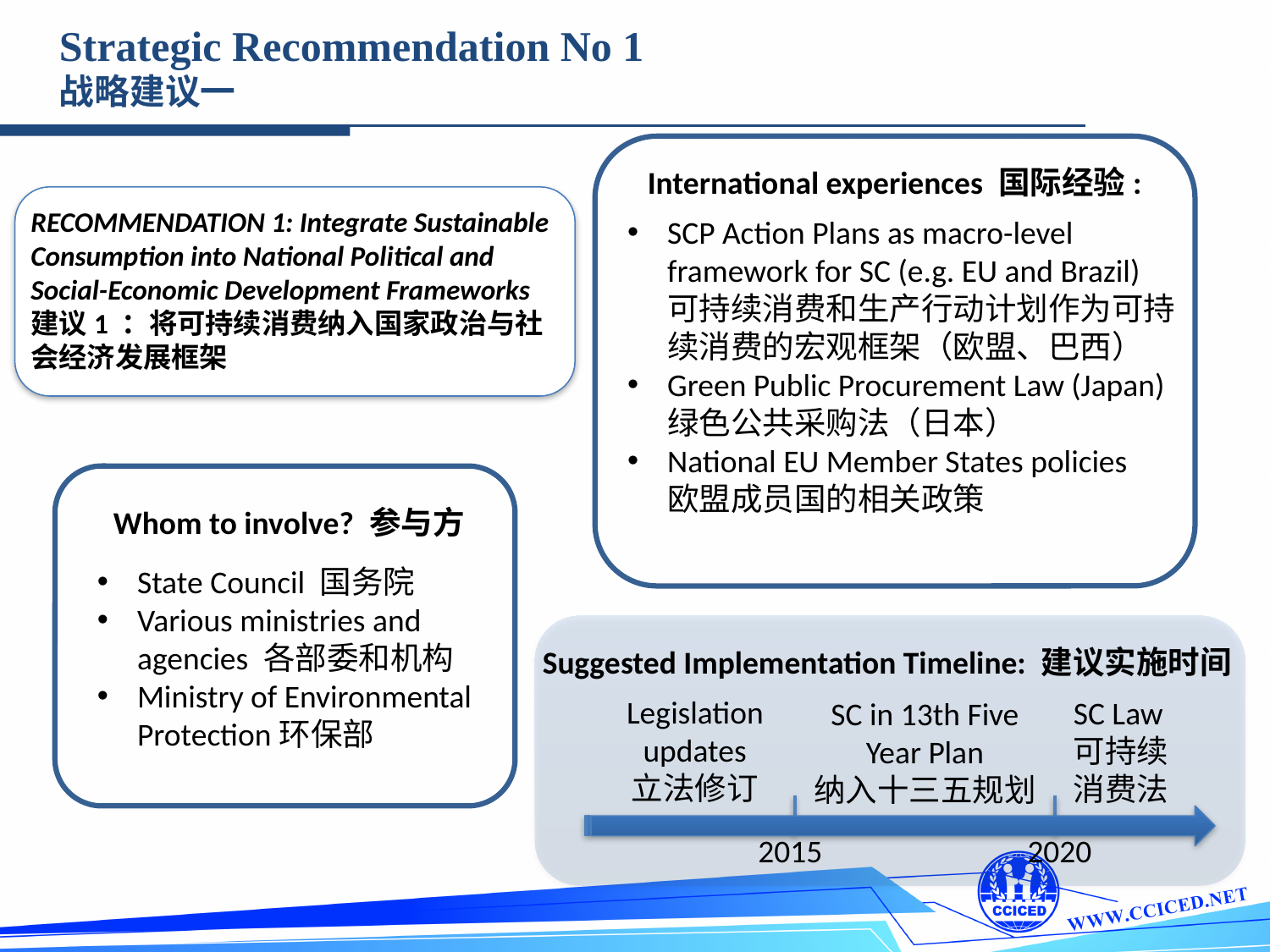

Strategic Recommendation No 1
战略建议一

International experiences 国际经验:

RECOMMENDATION 1: Integrate Sustainable Consumption into National Political and Social-Economic Development Frameworks
建议1 ：将可持续消费纳入国家政治与社会经济发展框架

SCP Action Plans as macro-level framework for SC (e.g. EU and Brazil)
可持续消费和生产行动计划作为可持续消费的宏观框架（欧盟、巴西）
Green Public Procurement Law (Japan) 绿色公共采购法（日本）
National EU Member States policies
欧盟成员国的相关政策
TEXT
TEXT
TEXT
TEXT

Whom to involve? 参与方

State Council 国务院
Various ministries and agencies 各部委和机构
Ministry of Environmental Protection环保部

Suggested Implementation Timeline: 建议实施时间
Legislation updates
立法修订
SC Law
可持续
消费法
SC in 13th Five Year Plan
纳入十三五规划

2015
2020